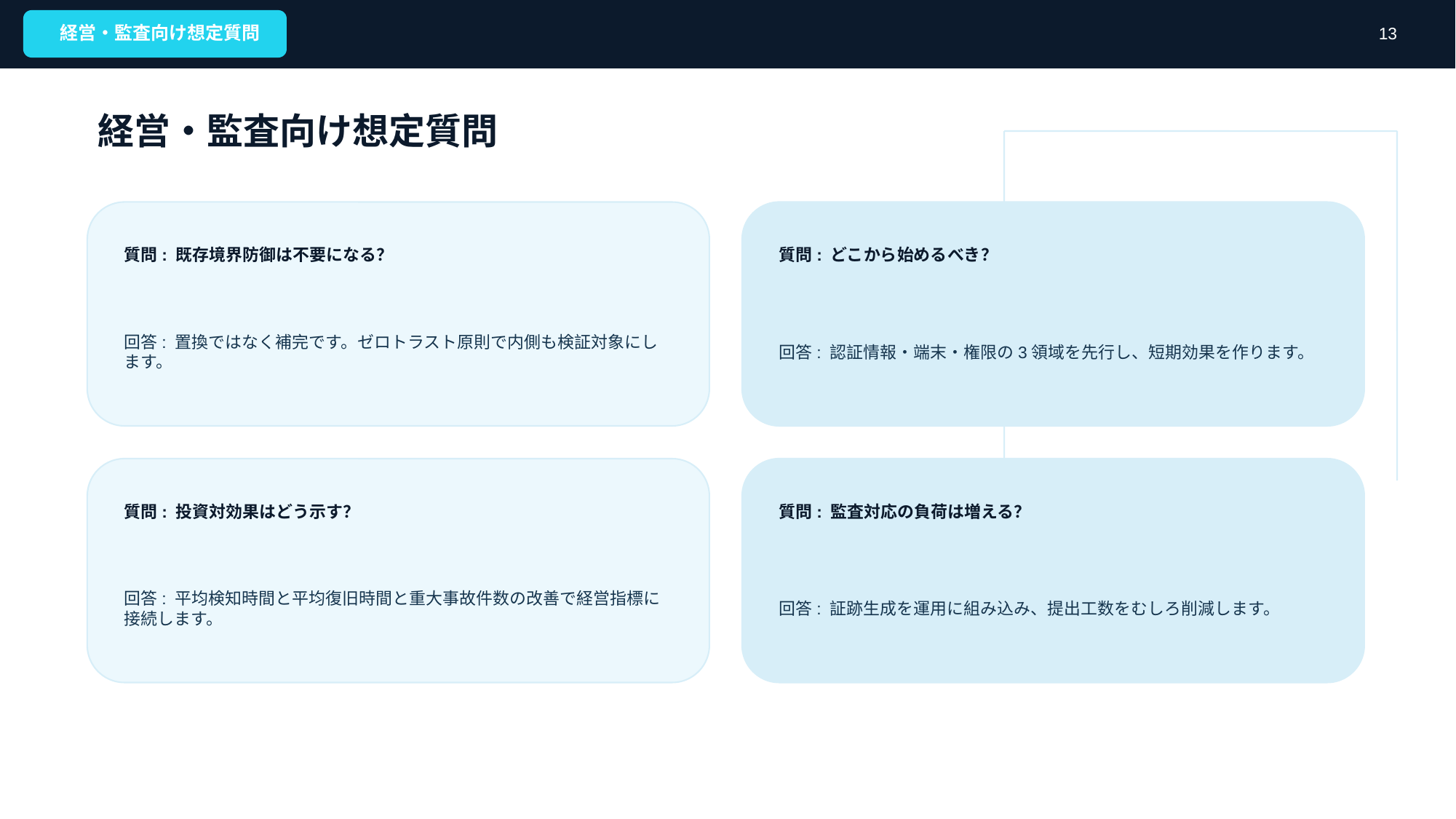

経営・監査向け想定質問
13
経営・監査向け想定質問

質問: 既存境界防御は不要になる？
質問: どこから始めるべき？
回答: 置換ではなく補完です。ゼロトラスト原則で内側も検証対象にします。
回答: 認証情報・端末・権限の3領域を先行し、短期効果を作ります。

質問: 投資対効果はどう示す？
質問: 監査対応の負荷は増える？
回答: 平均検知時間と平均復旧時間と重大事故件数の改善で経営指標に接続します。
回答: 証跡生成を運用に組み込み、提出工数をむしろ削減します。